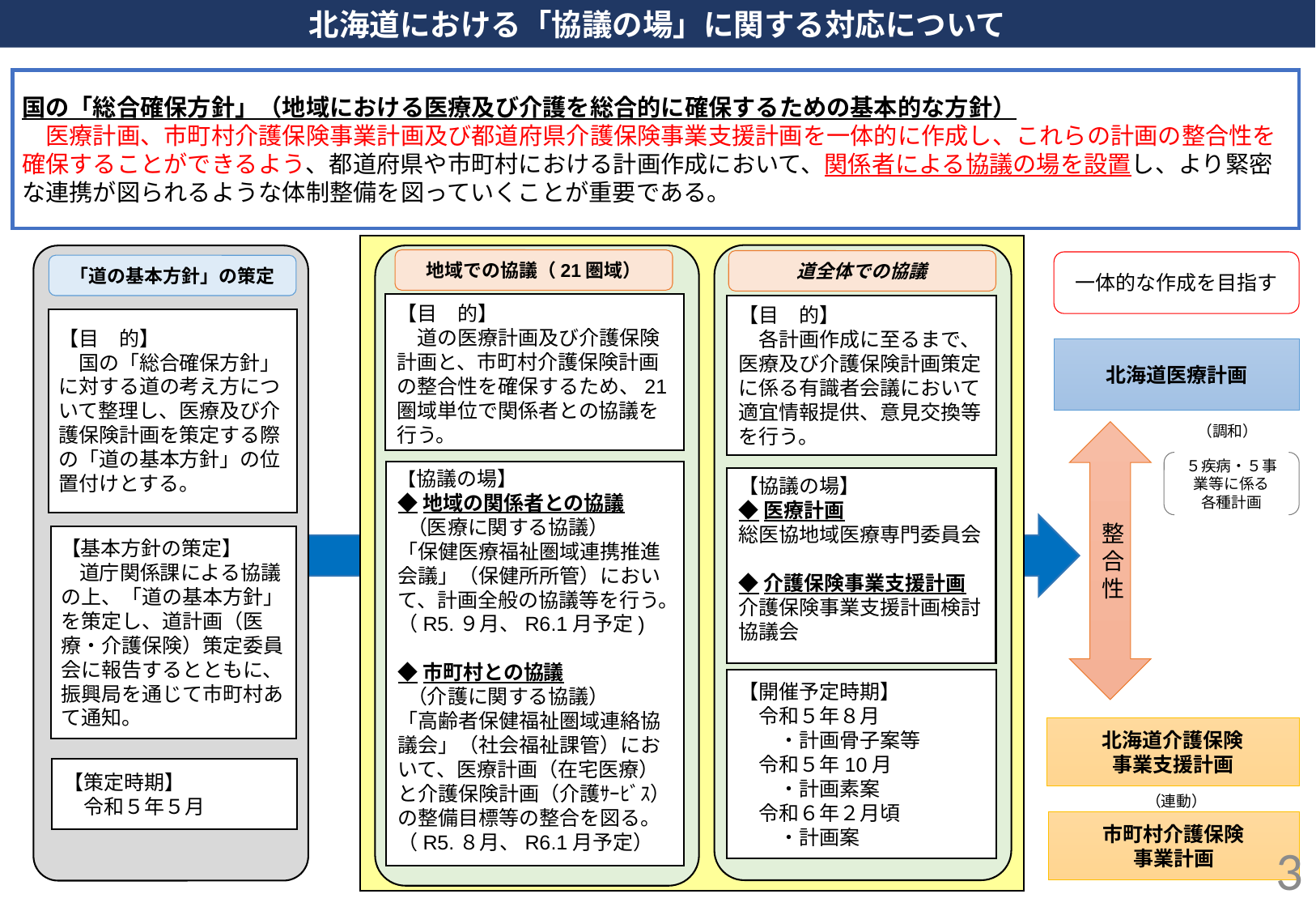

北海道における「協議の場」に関する対応について
国の「総合確保方針」（地域における医療及び介護を総合的に確保するための基本的な方針）
　医療計画、市町村介護保険事業計画及び都道府県介護保険事業支援計画を一体的に作成し、これらの計画の整合性を確保することができるよう、都道府県や市町村における計画作成において、関係者による協議の場を設置し、より緊密な連携が図られるような体制整備を図っていくことが重要である。

地域での協議（21圏域）
道全体での協議
一体的な作成を目指す
「道の基本方針」の策定
【目　的】
　道の医療計画及び介護保険計画と、市町村介護保険計画の整合性を確保するため、21圏域単位で関係者との協議を行う。
【目　的】
　各計画作成に至るまで、医療及び介護保険計画策定に係る有識者会議において適宜情報提供、意見交換等を行う。
【目　的】
　国の「総合確保方針」に対する道の考え方について整理し、医療及び介護保険計画を策定する際の「道の基本方針」の位置付けとする。
北海道医療計画
（調和）
整合性
５疾病・５事業等に係る
各種計画
【協議の場】
◆地域の関係者との協議
 （医療に関する協議）
「保健医療福祉圏域連携推進会議」（保健所所管）において、計画全般の協議等を行う。（R5.９月、R6.1月予定)

◆市町村との協議
 （介護に関する協議）
「高齢者保健福祉圏域連絡協議会」（社会福祉課管）において、医療計画（在宅医療）と介護保険計画（介護ｻｰﾋﾞｽ）の整備目標等の整合を図る。（R5.８月、R6.1月予定）

【協議の場】
◆医療計画
総医協地域医療専門委員会

◆介護保険事業支援計画
介護保険事業支援計画検討
協議会

【基本方針の策定】
　道庁関係課による協議の上、「道の基本方針」を策定し、道計画（医療・介護保険）策定委員会に報告するとともに、振興局を通じて市町村あて通知。
【開催予定時期】
　令和５年８月
　　・計画骨子案等
　令和５年10月
　　・計画素案
　令和６年２月頃
　　・計画案
北海道介護保険
事業支援計画
【策定時期】
　令和５年５月
（連動）
市町村介護保険
事業計画
3